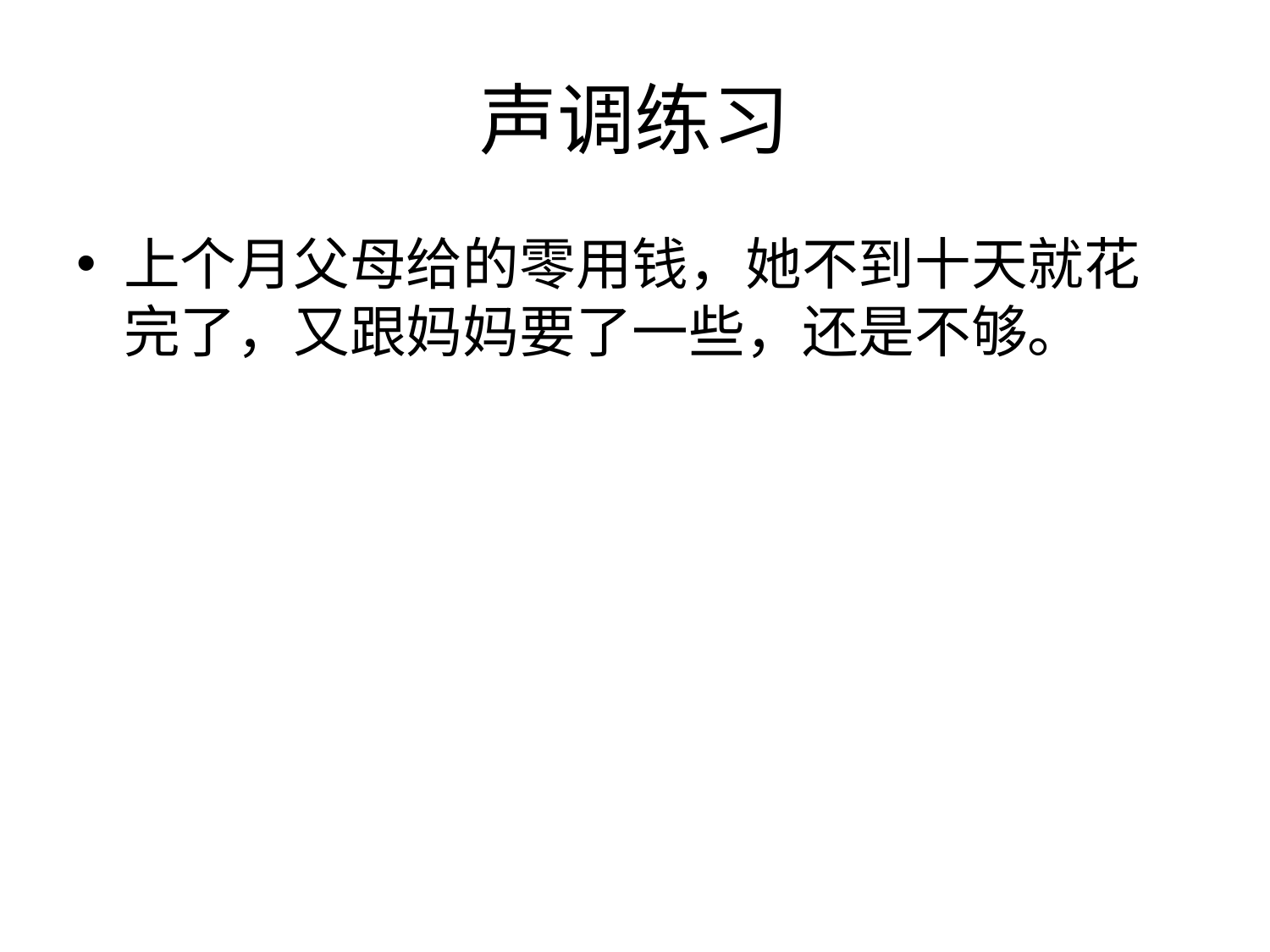

# 声调练习
上个月父母给的零用钱，她不到十天就花完了，又跟妈妈要了一些，还是不够。